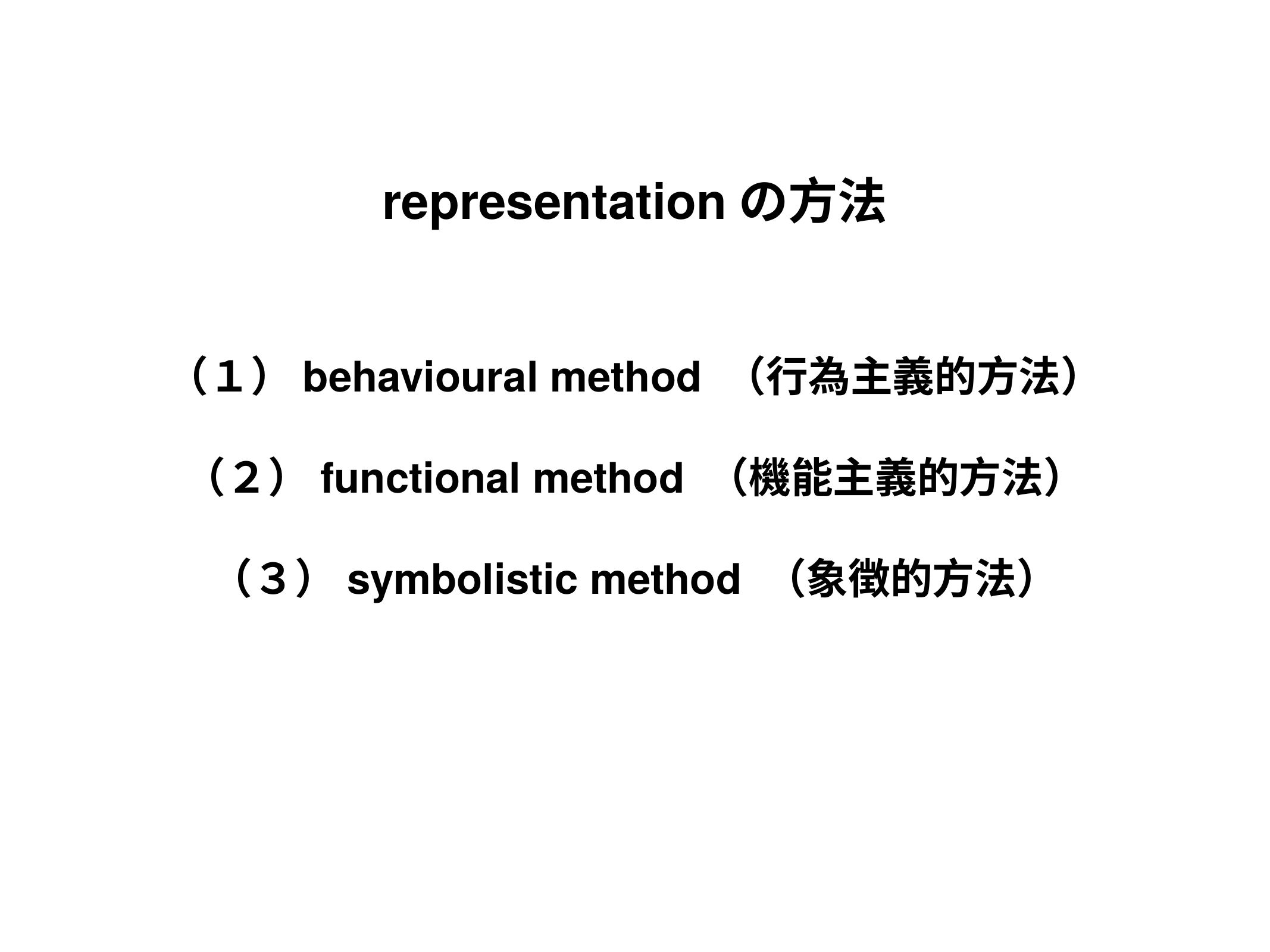

representationの方法
（１）behavioural method （行為主義的方法）

（２）functional method （機能主義的方法）

（３）symbolistic method （象徴的方法）